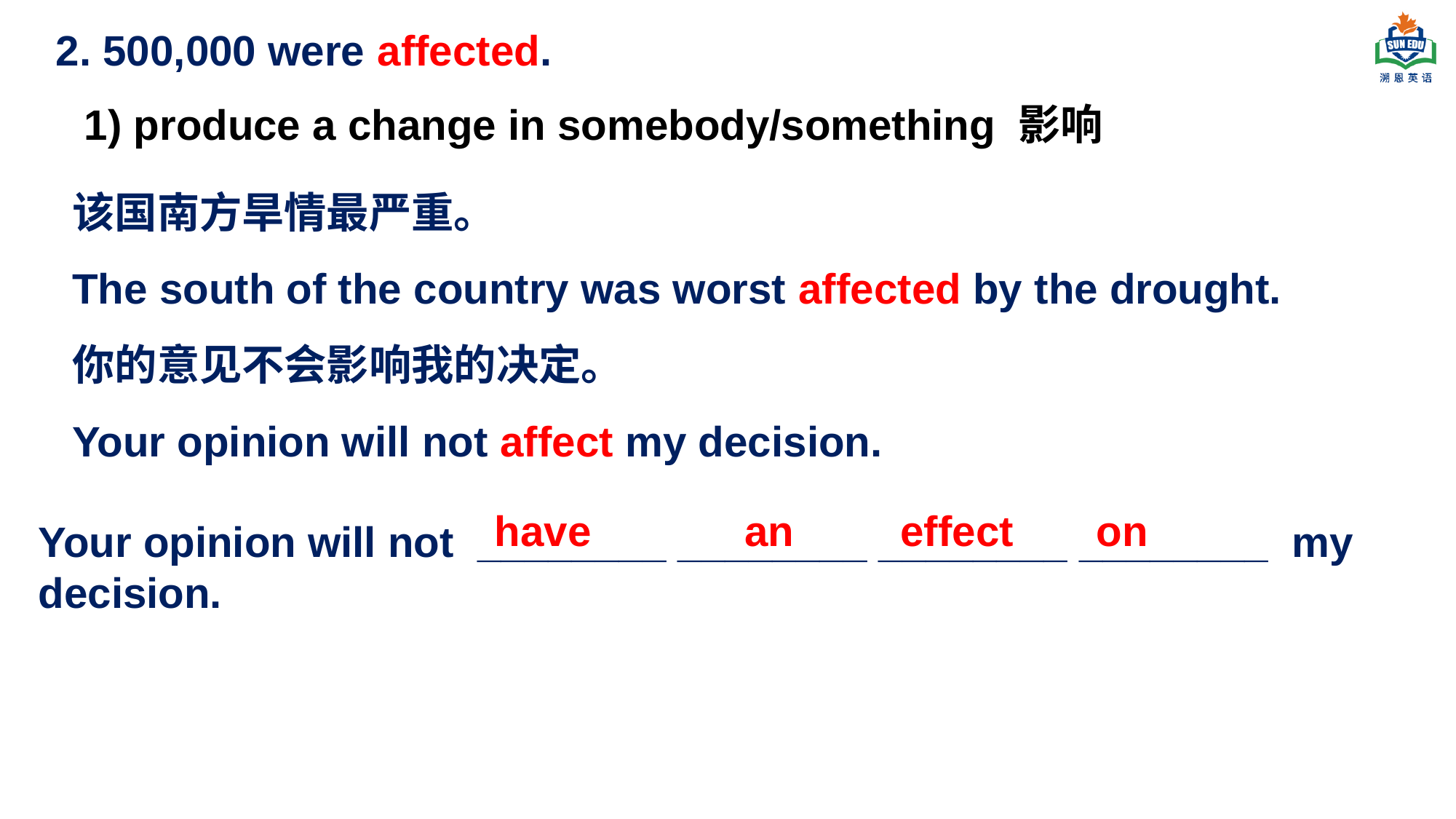

2. 500,000 were affected.
 1) produce a change in somebody/something 影响
该国南方旱情最严重。
The south of the country was worst affected by the drought.
你的意见不会影响我的决定。
Your opinion will not affect my decision.
have             an         effect       on
Your opinion will not  ________ ________ ________ ________  my decision.